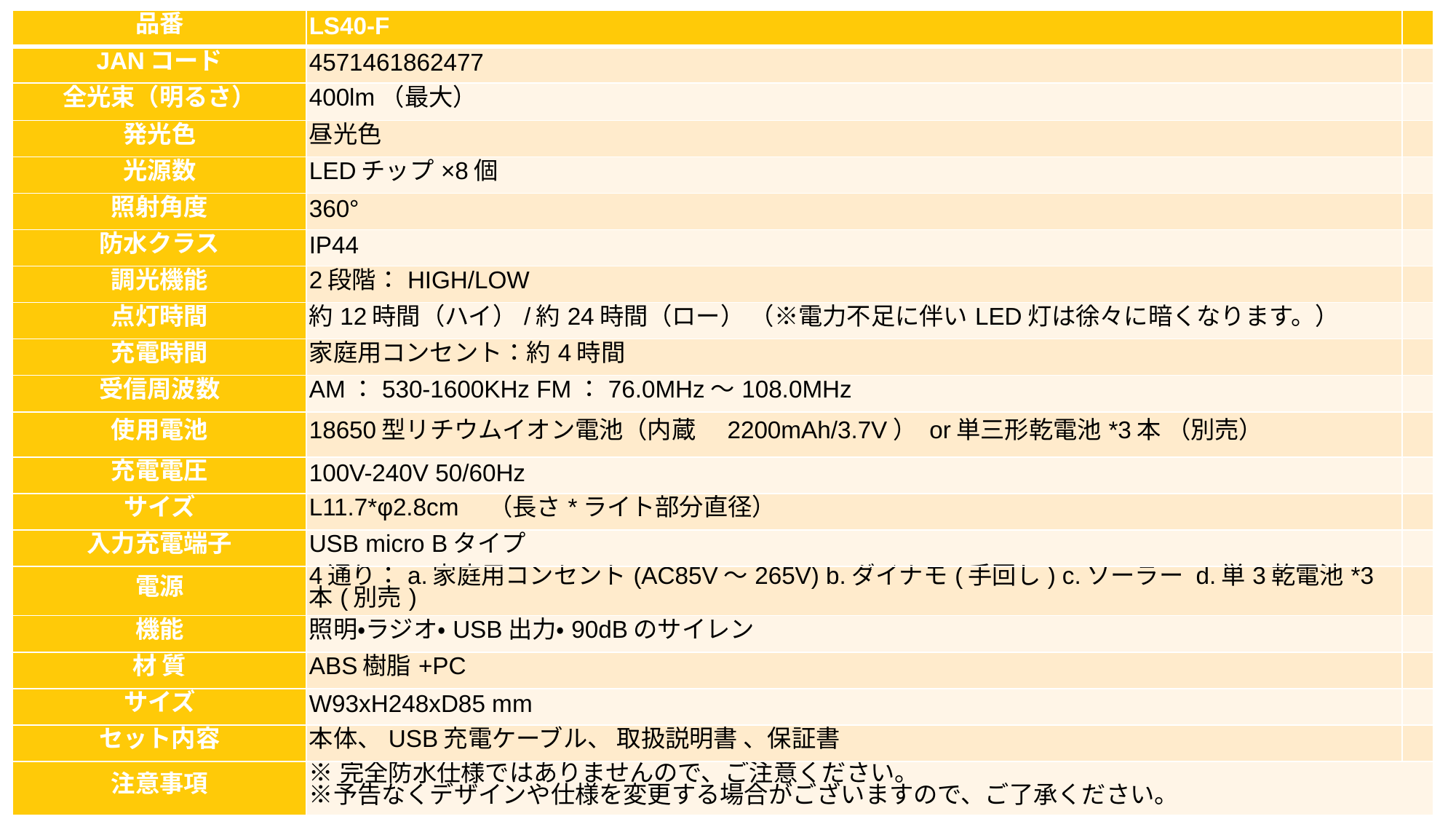

| 品番 | LS40-F |  |
| --- | --- | --- |
| JANコード | 4571461862477 |  |
| 全光束（明るさ） | 400lm（最大） |  |
| 発光色 | 昼光色 |  |
| 光源数 | LEDチップ×8個 |  |
| 照射角度 | 360° |  |
| 防水クラス | IP44 |  |
| 調光機能 | 2段階：HIGH/LOW |  |
| 点灯時間 | 約12時間（ハイ）/約24時間（ロー） （※電力不足に伴いLED灯は徐々に暗くなります。） |  |
| 充電時間 | 家庭用コンセント：約4時間 |  |
| 受信周波数 | AM：530-1600KHz FM：76.0MHz～108.0MHz |  |
| 使用電池 | 18650型リチウムイオン電池（内蔵　2200mAh/3.7V） or単三形乾電池\*3本 （別売） |  |
| 充電電圧 | 100V-240V 50/60Hz |  |
| サイズ | L11.7\*φ2.8cm　（長さ\*ライト部分直径） |  |
| 入力充電端子 | USB micro Bタイプ |  |
| 電源 | 4通り：a.家庭用コンセント(AC85V～265V) b.ダイナモ(手回し) c.ソーラー d.単3乾電池\*3本(別売) |  |
| 機能 | 照明・ラジオ・USB出力・90dBのサイレン |  |
| 材 質 | ABS樹脂+PC |  |
| サイズ | W93xH248xD85 mm |  |
| セット内容 | 本体、USB充電ケーブル、 取扱説明書 、保証書 |  |
| 注意事項 | ※完全防水仕様ではありませんので、ご注意ください。 ※予告なくデザインや仕様を変更する場合がございますので、ご了承ください。 |  |